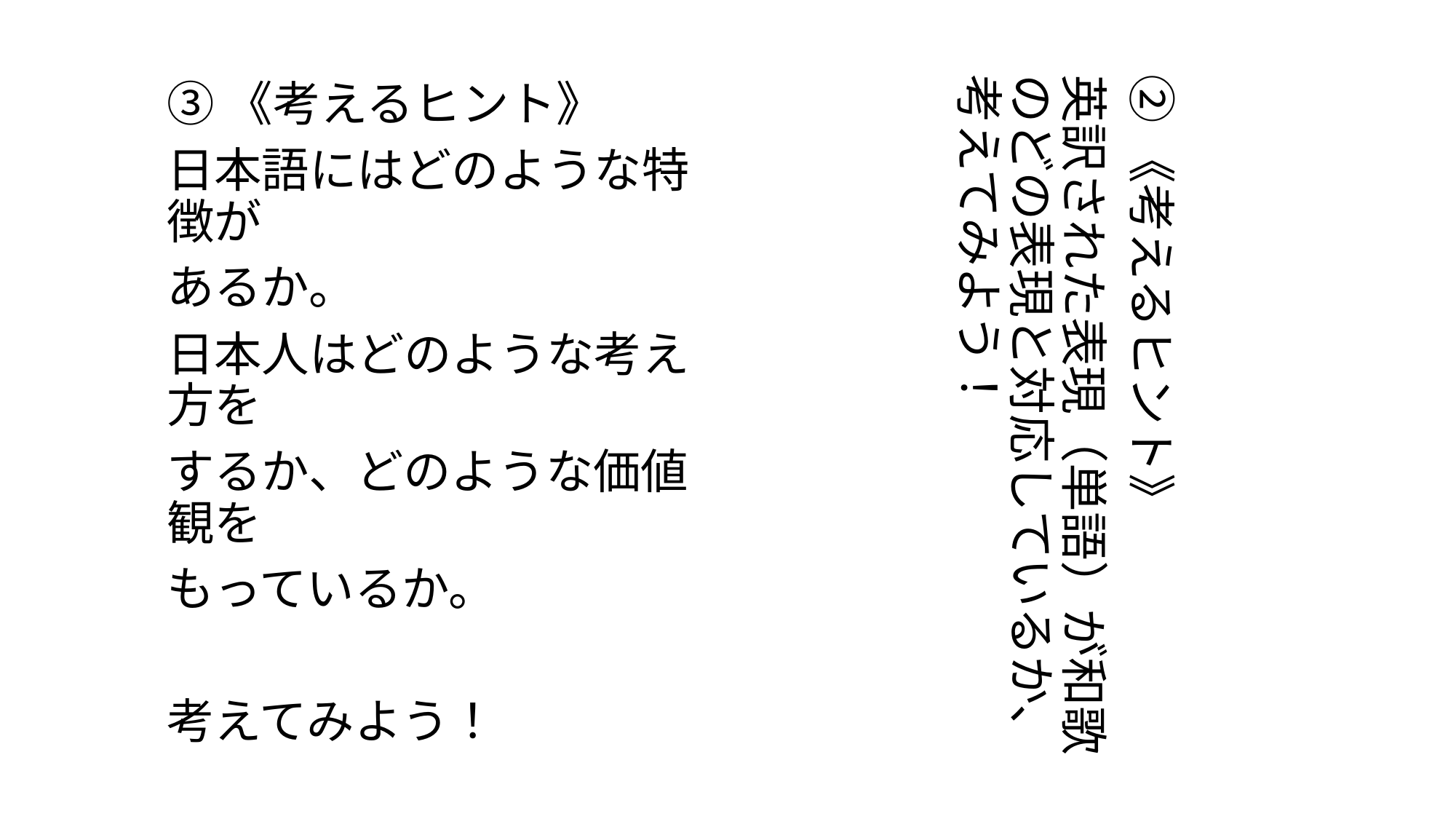

③《考えるヒント》
日本語にはどのような特徴が
あるか。
日本人はどのような考え方を
するか、どのような価値観を
もっているか。

考えてみよう！

②《考えるヒント》
英訳された表現（単語）が和歌のどの表現と対応しているか、考えてみよう！